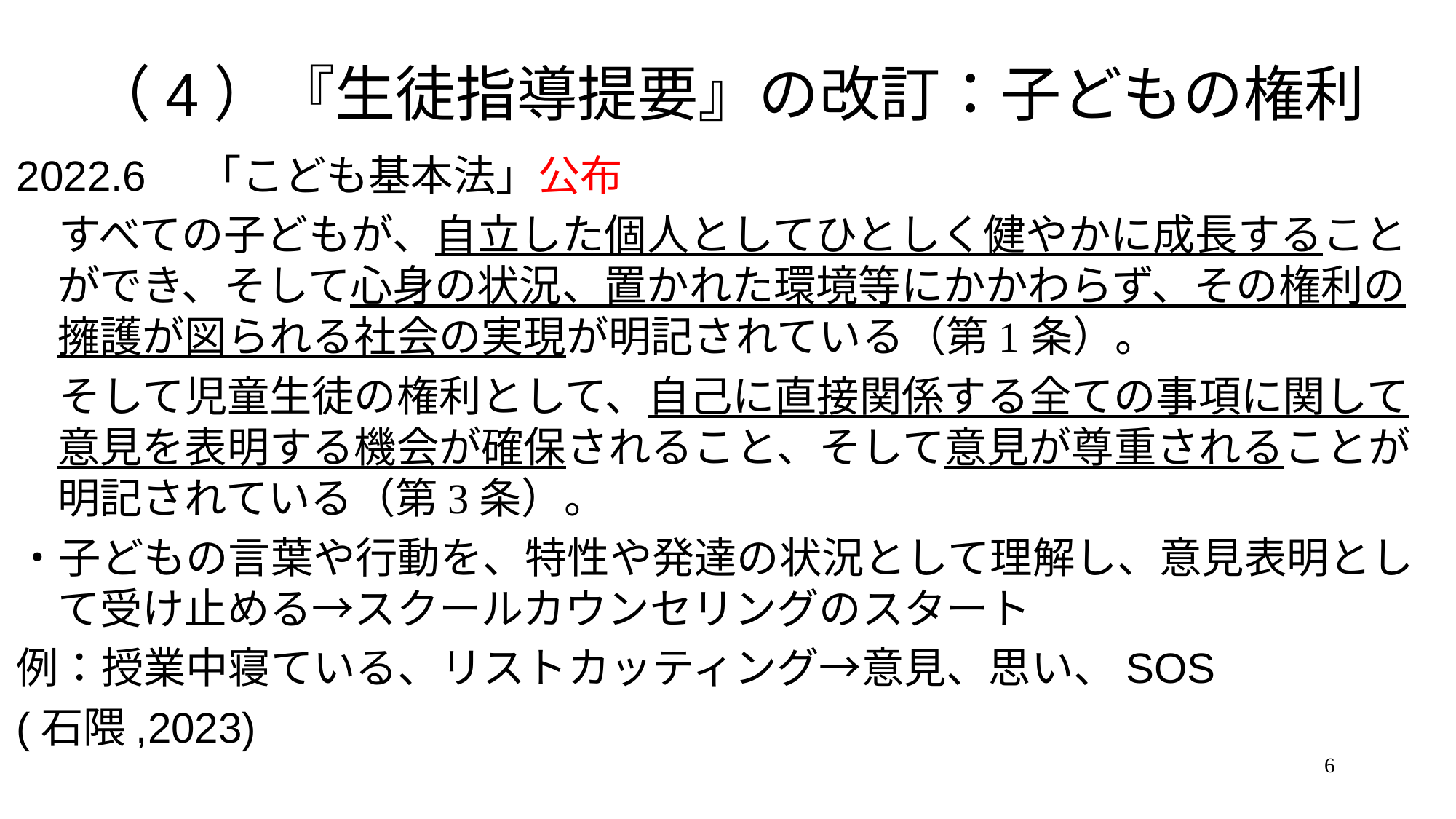

# （4）『生徒指導提要』の改訂：子どもの権利
2022.6　「こども基本法」公布
　すべての子どもが、自立した個人としてひとしく健やかに成長することができ、そして心身の状況、置かれた環境等にかかわらず、その権利の擁護が図られる社会の実現が明記されている（第1条）。
　そして児童生徒の権利として、自己に直接関係する全ての事項に関して意見を表明する機会が確保されること、そして意見が尊重されることが明記されている（第3条）。
・子どもの言葉や行動を、特性や発達の状況として理解し、意見表明として受け止める→スクールカウンセリングのスタート
例：授業中寝ている、リストカッティング→意見、思い、SOS
(石隈,2023)

6